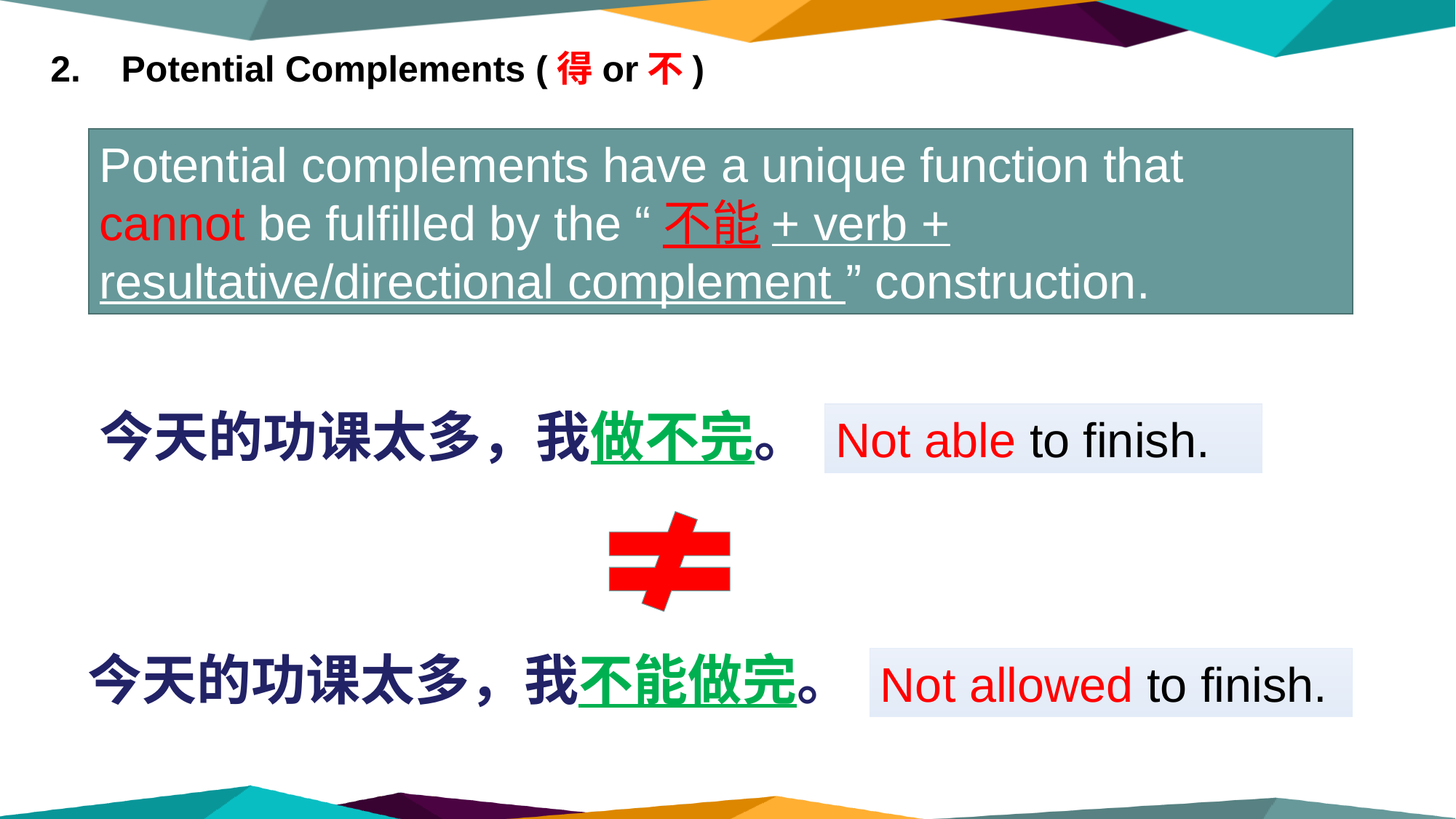

2.    Potential Complements (得or不)
Potential complements have a unique function that cannot be fulfilled by the “不能+ verb + resultative/directional complement ” construction.
今天的功课太多，我做不完。
Not able to finish.

今天的功课太多，我不能做完。
Not allowed to finish.